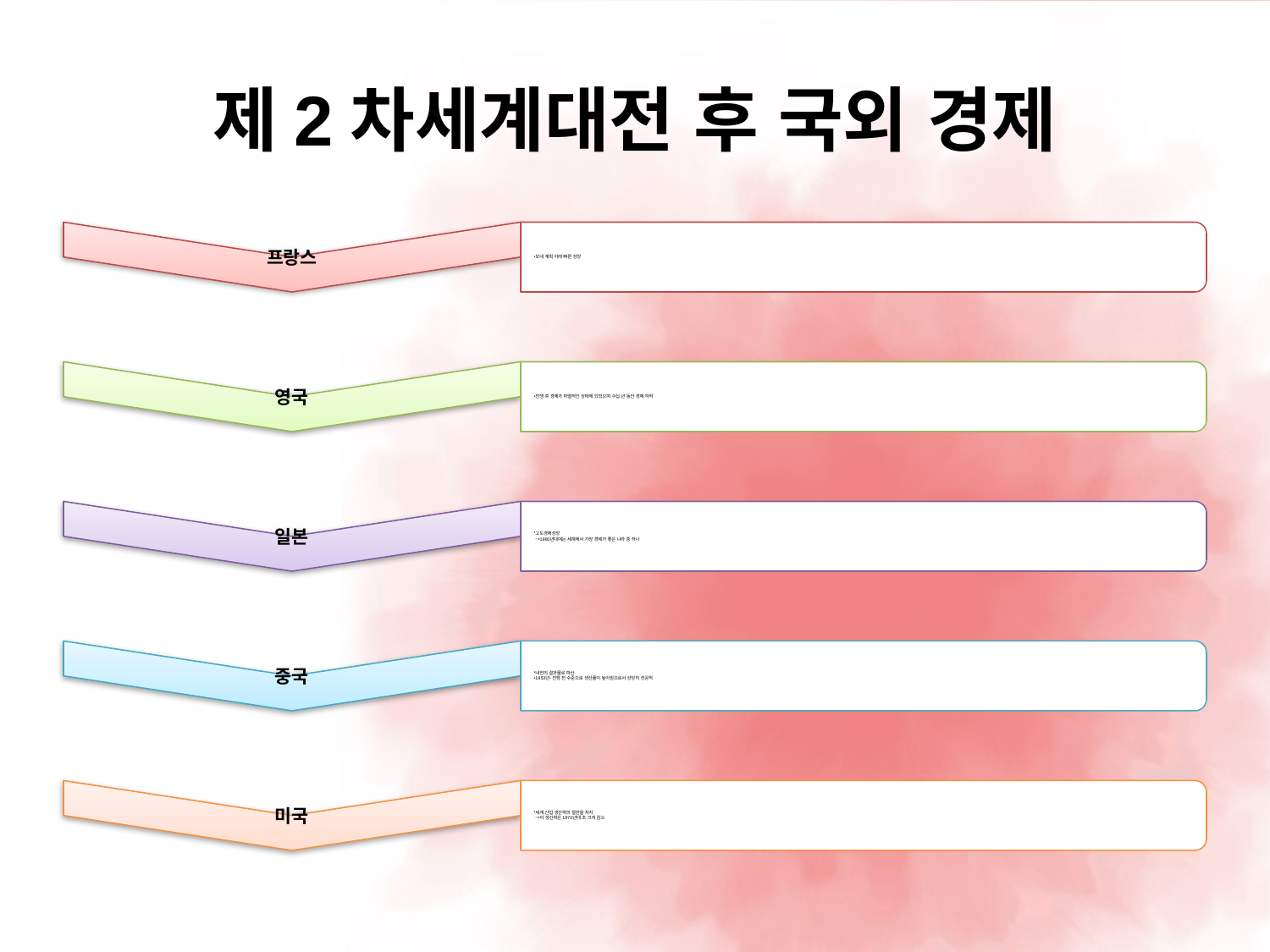

# 제2차세계대전 후 국외 경제
프랑스
모네 계획 아래 빠른 성장
영국
전쟁 후 경제가 파멸적인 상태에 있었으며 수십 년 동안 경제 하락
일본
고도경제성장
→1980년대에는 세계에서 가장 경제가 좋은 나라 중 하나
중국
미국
내전의 결과물로 파산
1953년- 전쟁 전 수준으로 생산률이 높아짐으로서 상당히 성공적
세계 산업 생산력의 절반을 차지
→이 생산력은 1970년대 초 크게 감소